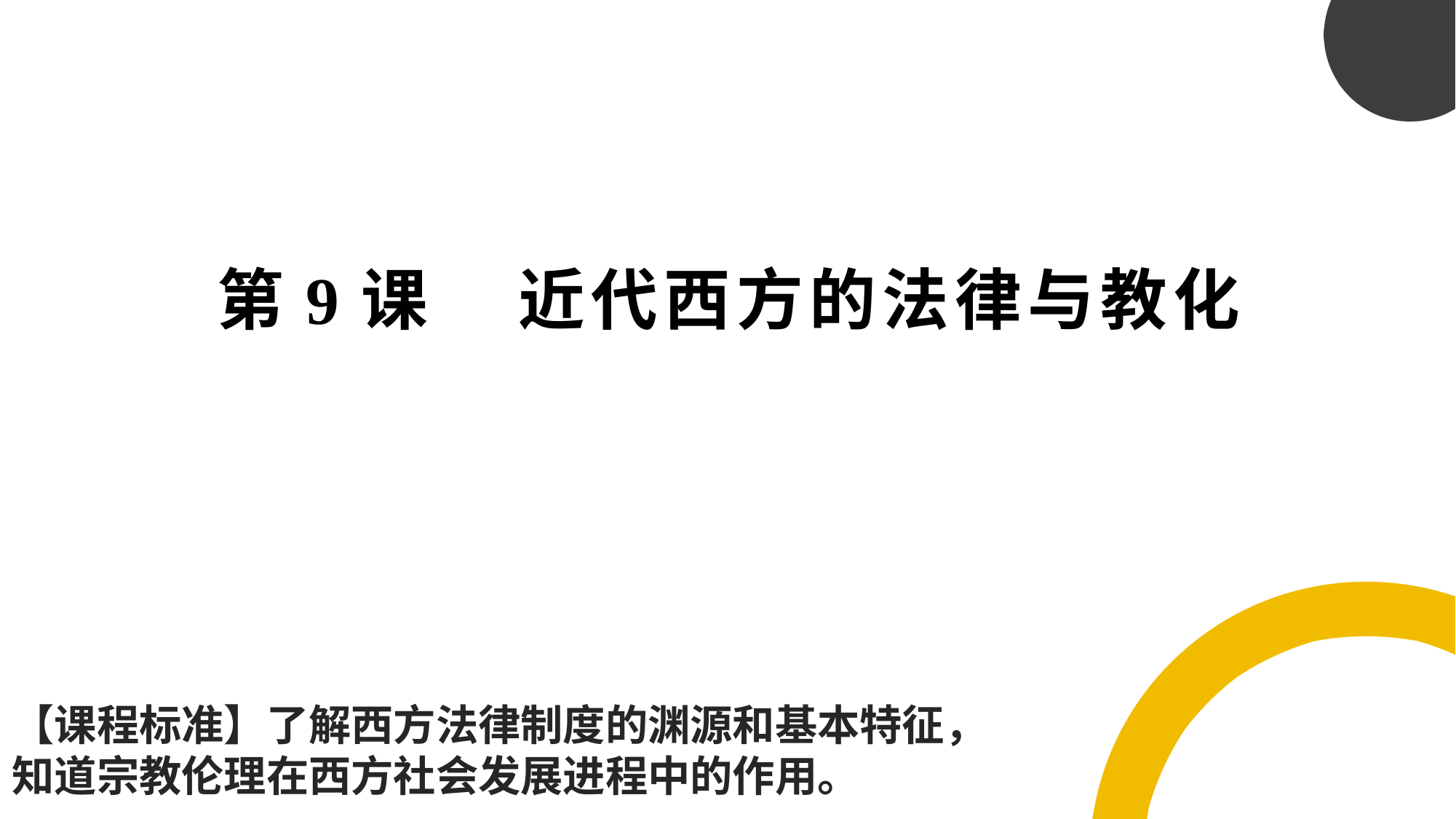

第9课    近代西方的法律与教化
【课程标准】了解西方法律制度的渊源和基本特征，知道宗教伦理在西方社会发展进程中的作用。